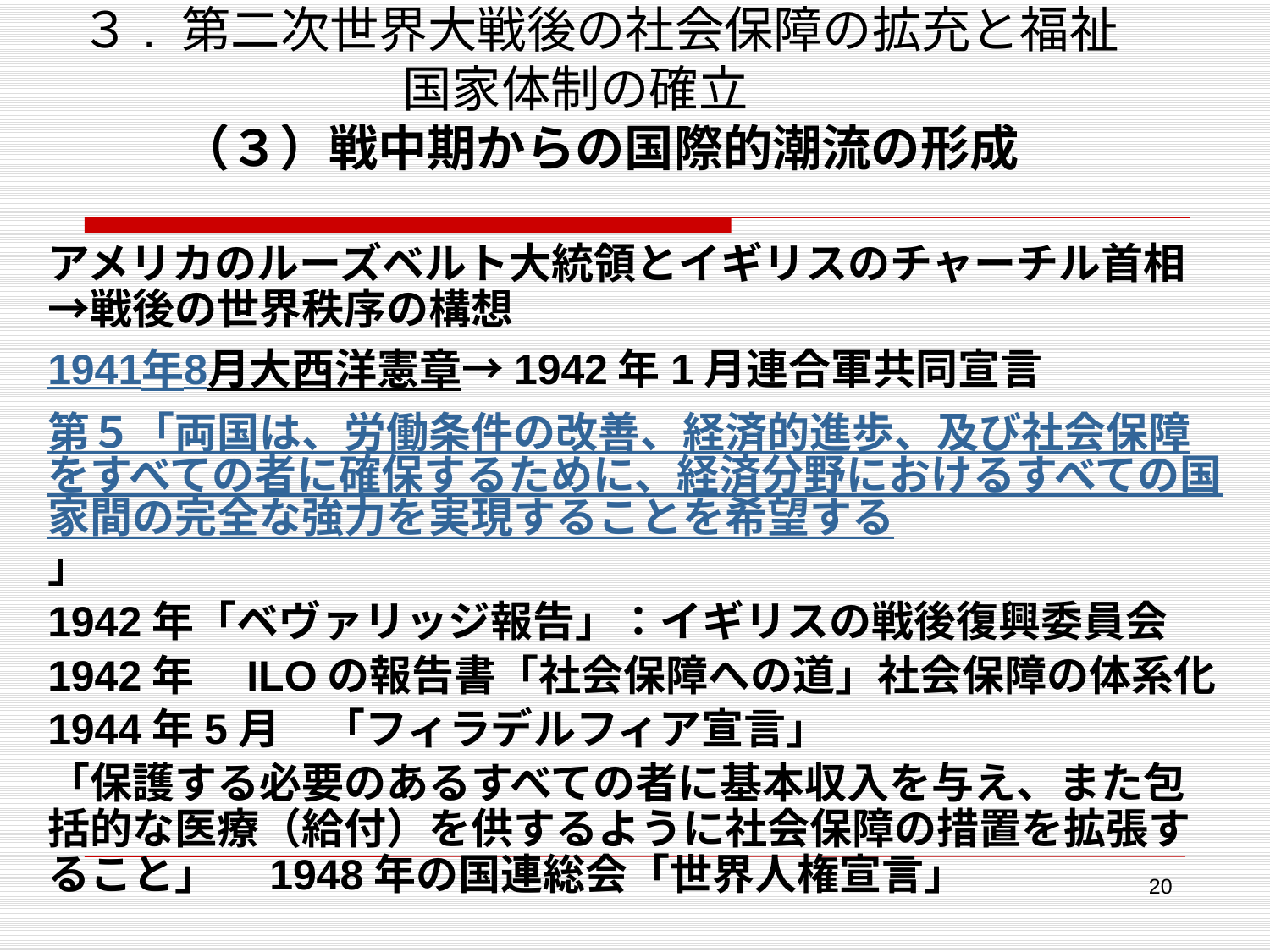

# ３. 第二次世界大戦後の社会保障の拡充と福祉国家体制の確立　 （３）戦中期からの国際的潮流の形成
アメリカのルーズベルト大統領とイギリスのチャーチル首相→戦後の世界秩序の構想
1941年8月大西洋憲章→1942年1月連合軍共同宣言
第５「両国は、労働条件の改善、経済的進歩、及び社会保障をすべての者に確保するために、経済分野におけるすべての国家間の完全な強力を実現することを希望する」
1942年「ベヴァリッジ報告」：イギリスの戦後復興委員会
1942年　ILOの報告書「社会保障への道」社会保障の体系化
1944年5月　「フィラデルフィア宣言」
「保護する必要のあるすべての者に基本収入を与え、また包括的な医療（給付）を供するように社会保障の措置を拡張すること」　1948年の国連総会「世界人権宣言」

20